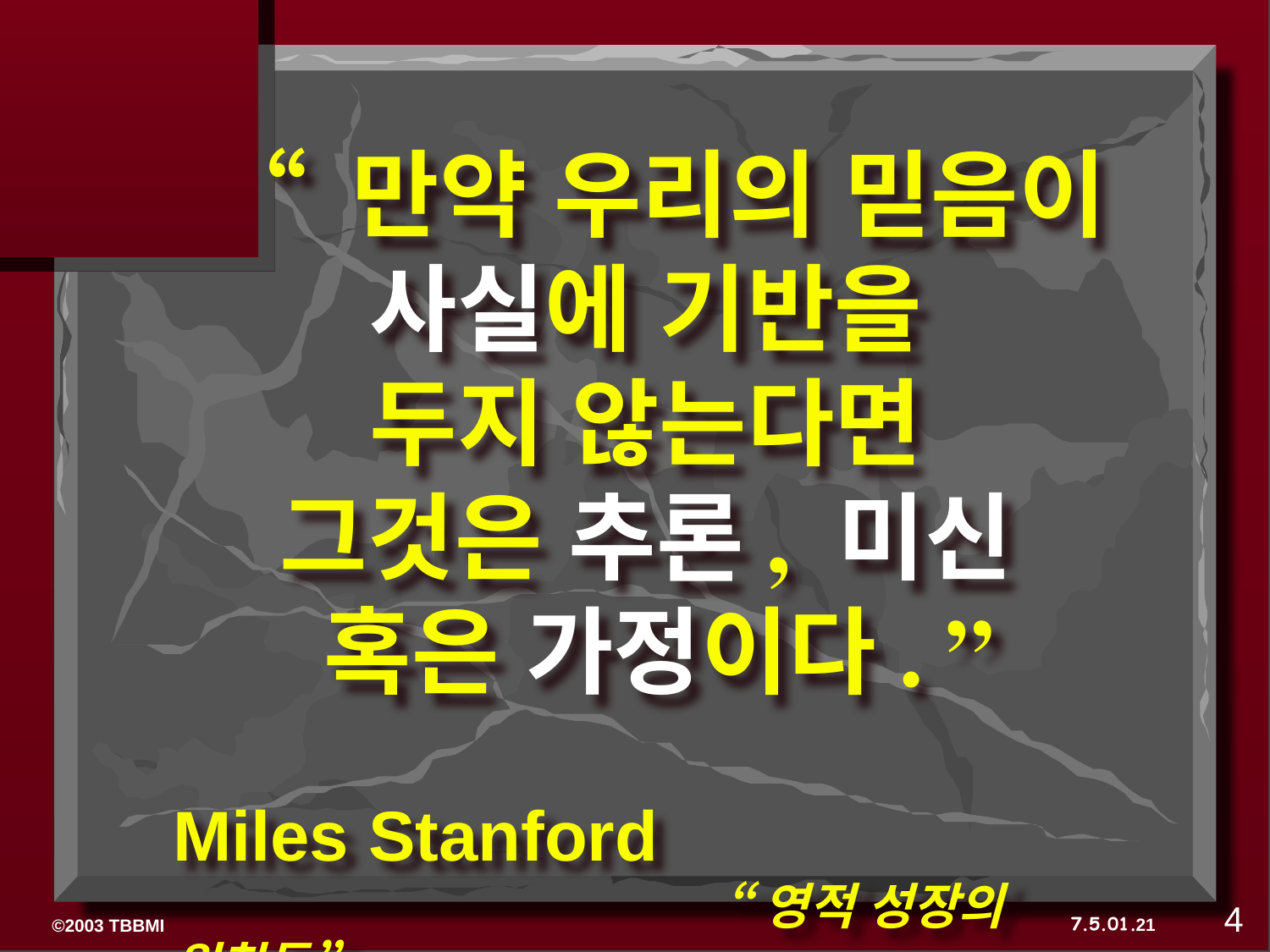

“ 만약 우리의 믿음이 사실에 기반을
두지 않는다면
그것은 추론, 미신
혹은 가정이다. ”

Miles Stanford
                                        “영적 성장의 원칙들”

4

21